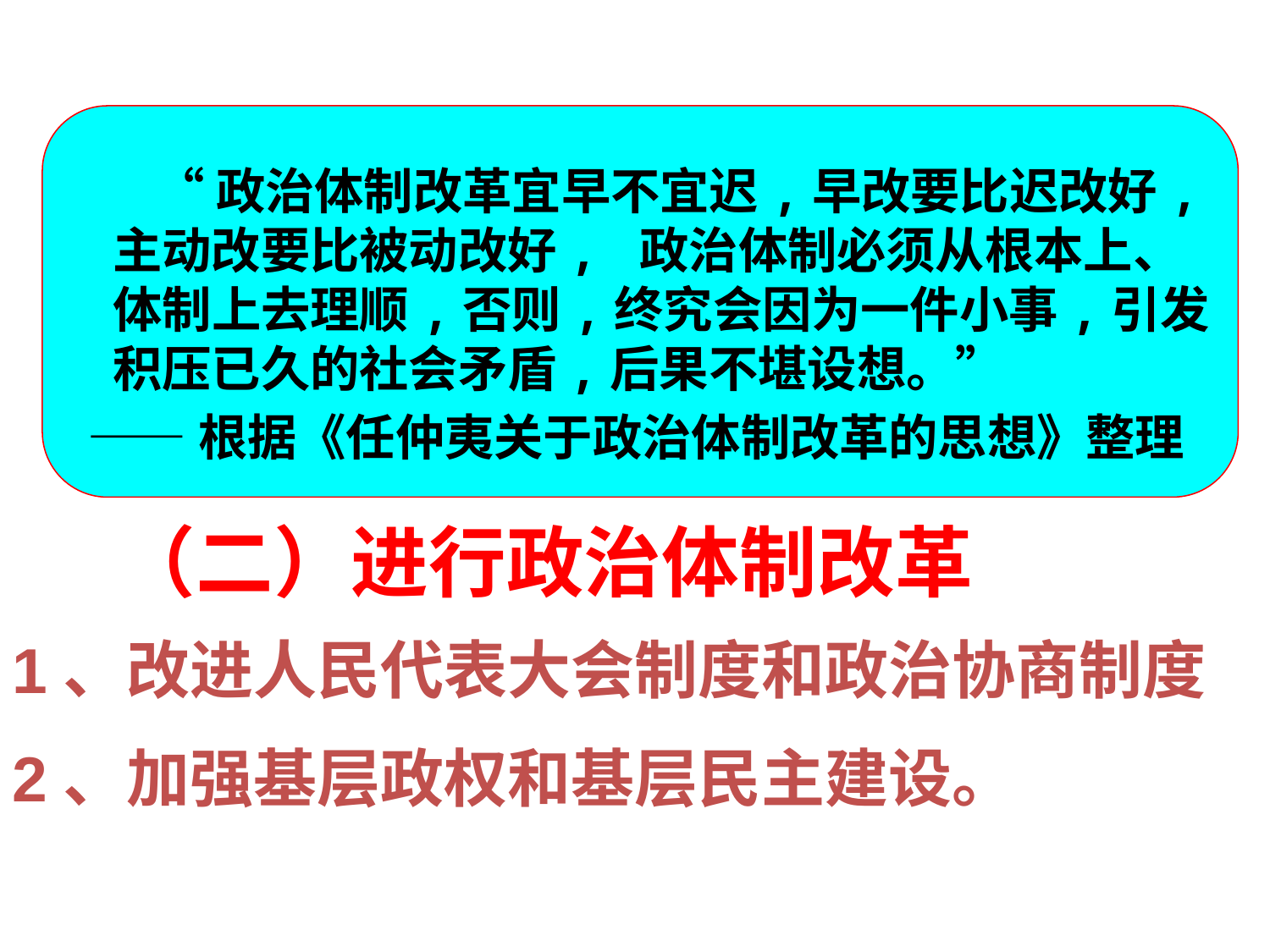

“政治体制改革宜早不宜迟,早改要比迟改好,主动改要比被动改好, 政治体制必须从根本上、体制上去理顺,否则,终究会因为一件小事,引发积压已久的社会矛盾,后果不堪设想。”
  ——根据《任仲夷关于政治体制改革的思想》整理

（二）进行政治体制改革
1、改进人民代表大会制度和政治协商制度
2、加强基层政权和基层民主建设。